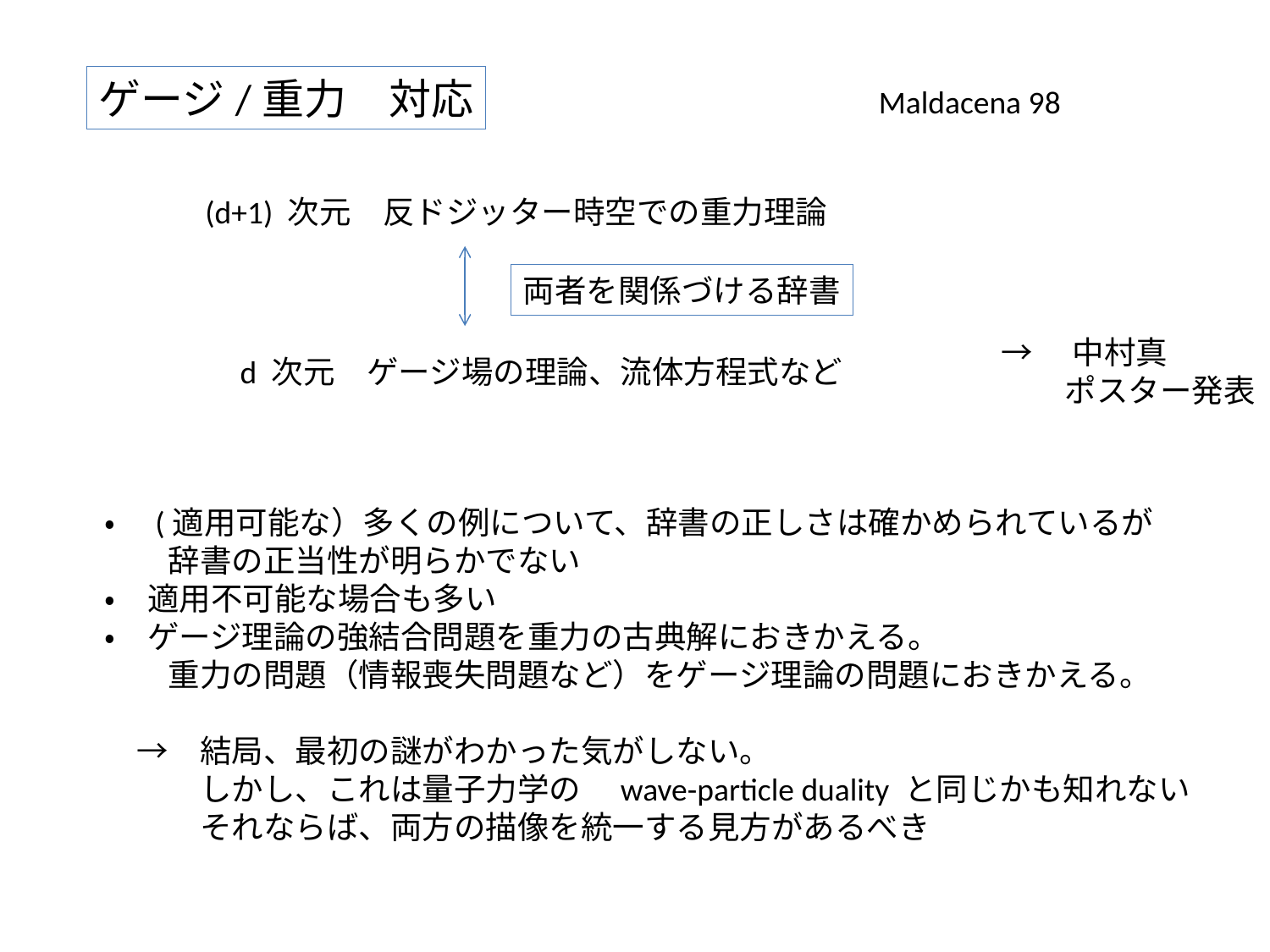

ゲージ/重力　対応
Maldacena 98
(d+1) 次元　反ドジッター時空での重力理論
両者を関係づける辞書
→　中村真
　　ポスター発表
d 次元　ゲージ場の理論、流体方程式など
・　(適用可能な）多くの例について、辞書の正しさは確かめられているが
　　辞書の正当性が明らかでない
・　適用不可能な場合も多い
・　ゲージ理論の強結合問題を重力の古典解におきかえる。
　　重力の問題（情報喪失問題など）をゲージ理論の問題におきかえる。

　→　結局、最初の謎がわかった気がしない。
　　　しかし、これは量子力学の　wave-particle duality と同じかも知れない
　　　それならば、両方の描像を統一する見方があるべき